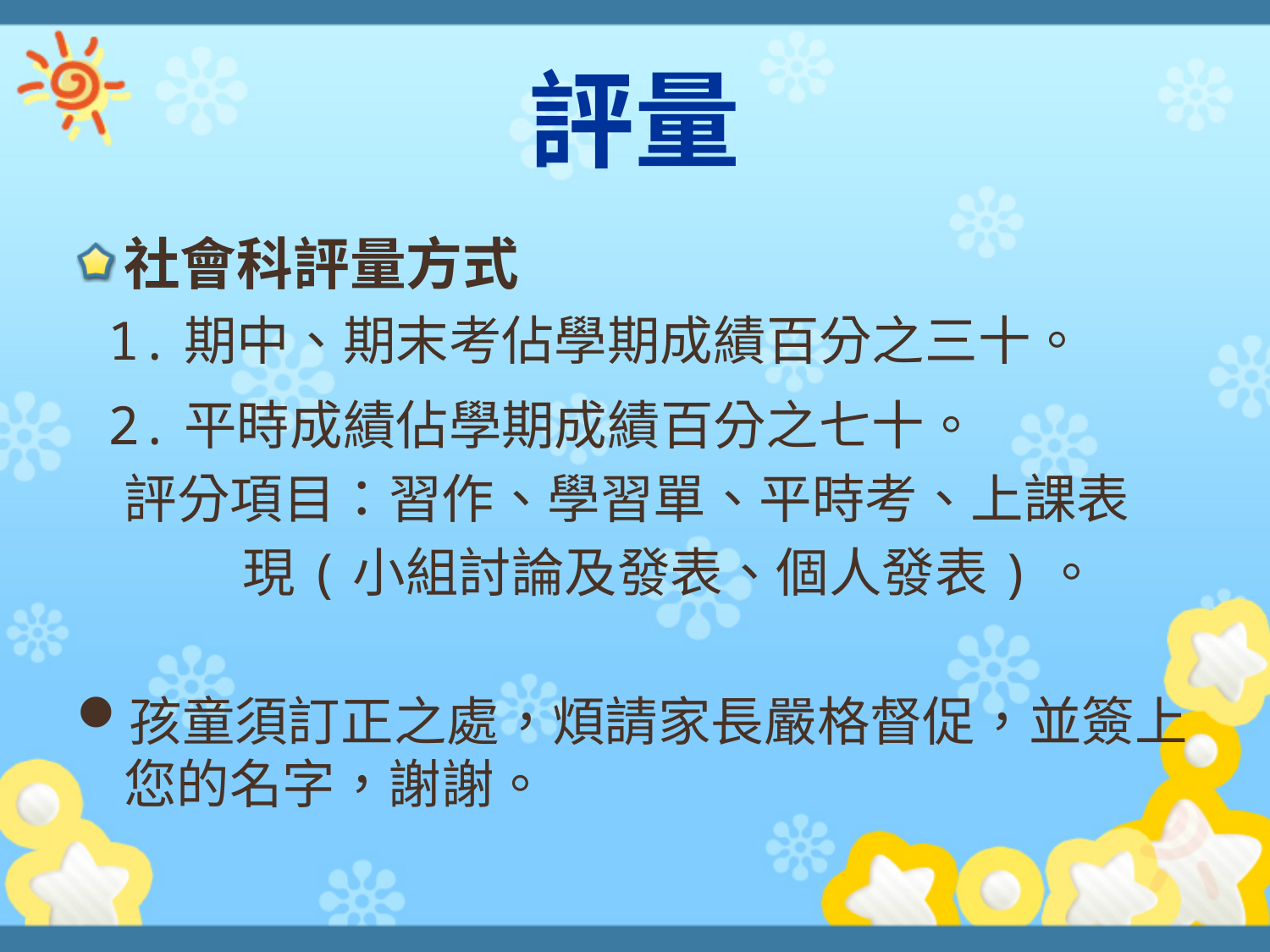

# 評量
社會科評量方式
 1.期中、期末考佔學期成績百分之三十。
 2.平時成績佔學期成績百分之七十。
   評分項目：習作、學習單、平時考、上課表
             現(小組討論及發表、個人發表)。

孩童須訂正之處，煩請家長嚴格督促，並簽上您的名字，謝謝。